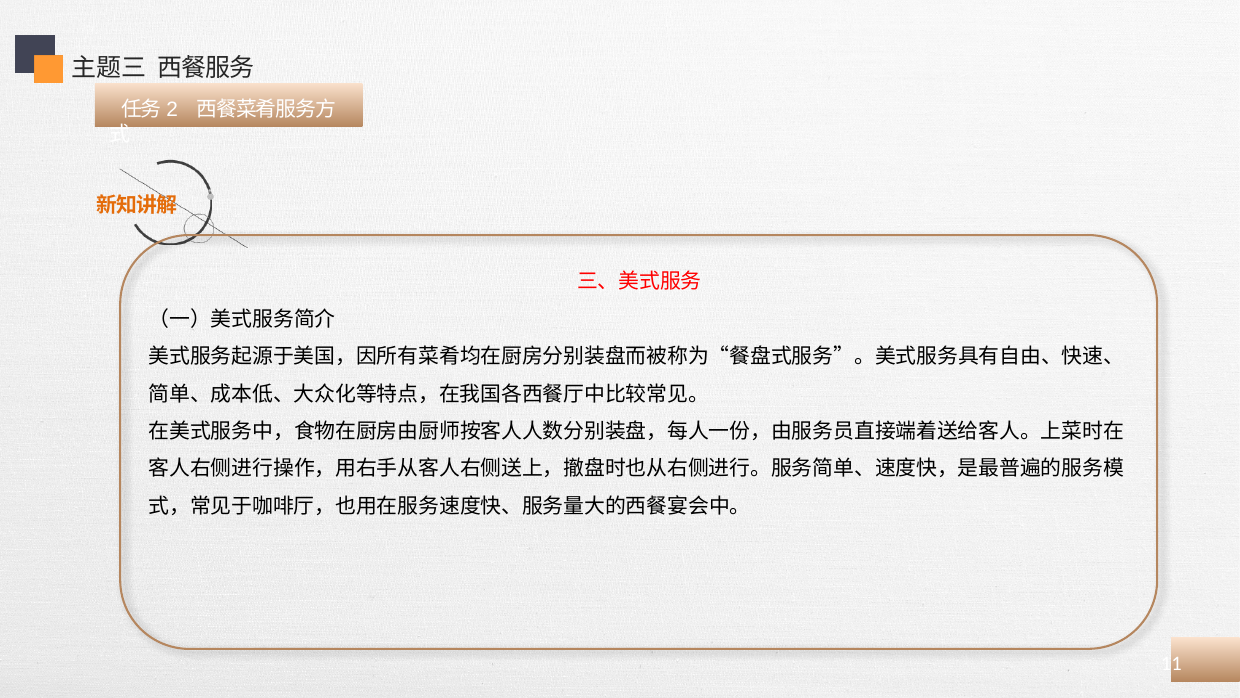

主题三  西餐服务

 任务2   西餐菜肴服务方式

三、美式服务
（一）美式服务简介
美式服务起源于美国，因所有菜肴均在厨房分别装盘而被称为“餐盘式服务”。美式服务具有自由、快速、简单、成本低、大众化等特点，在我国各西餐厅中比较常见。
在美式服务中，食物在厨房由厨师按客人人数分别装盘，每人一份，由服务员直接端着送给客人。上菜时在客人右侧进行操作，用右手从客人右侧送上，撤盘时也从右侧进行。服务简单、速度快，是最普遍的服务模式，常见于咖啡厅，也用在服务速度快、服务量大的西餐宴会中。